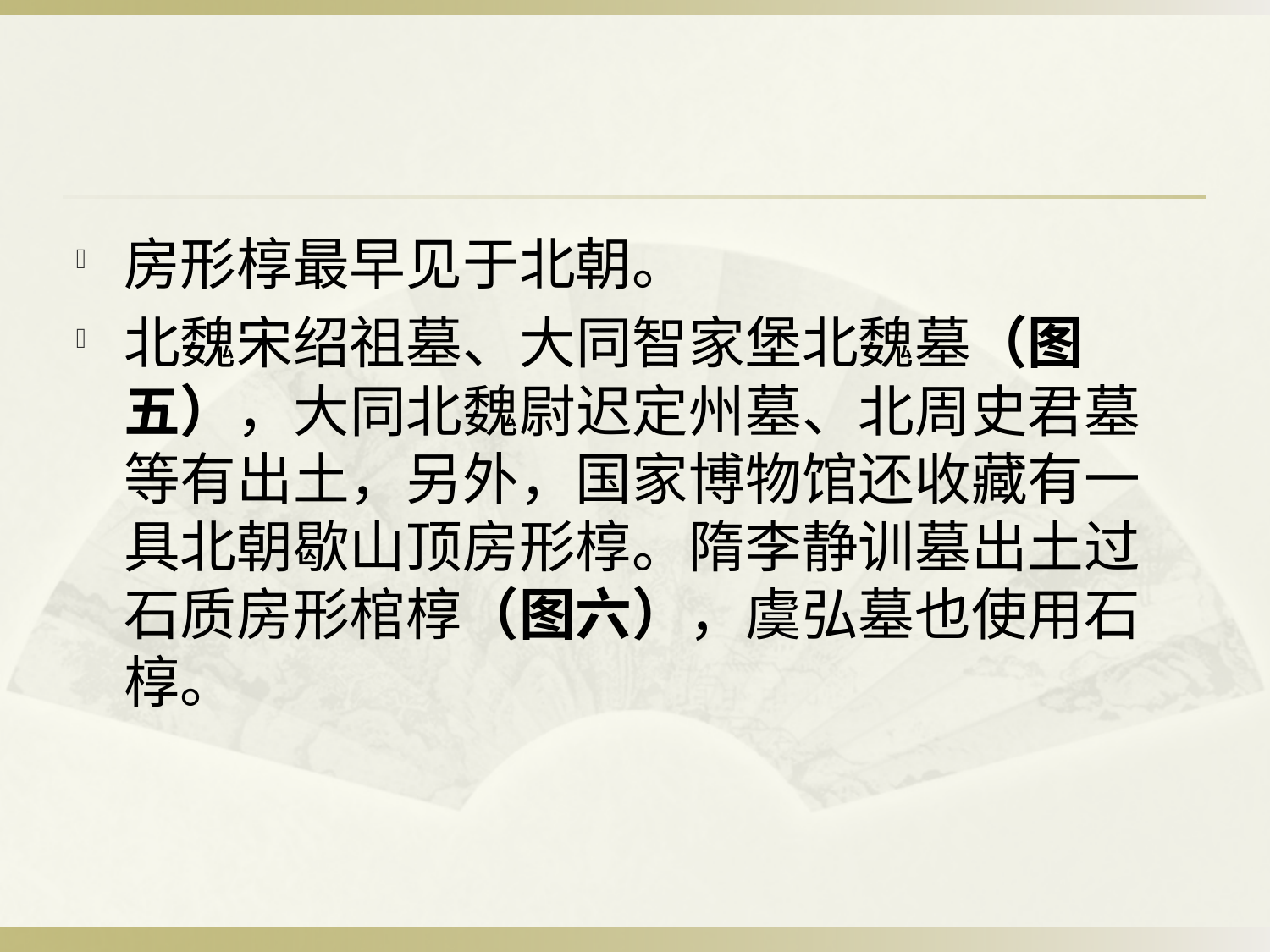

#
房形椁最早见于北朝。
北魏宋绍祖墓、大同智家堡北魏墓（图五），大同北魏尉迟定州墓、北周史君墓等有出土，另外，国家博物馆还收藏有一具北朝歇山顶房形椁。隋李静训墓出土过石质房形棺椁（图六），虞弘墓也使用石椁。